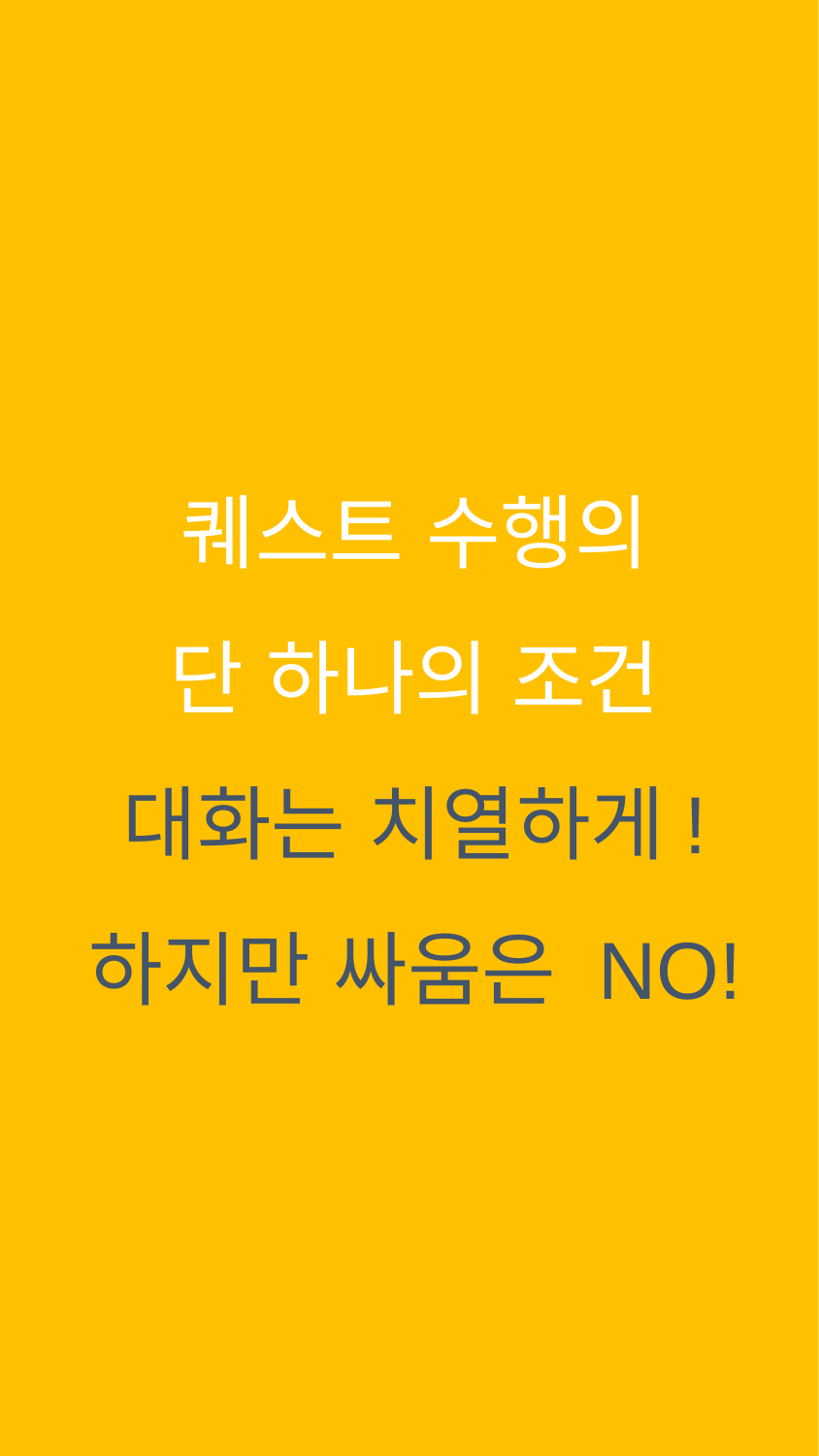

퀘스트 수행의
단 하나의 조건
대화는 치열하게!
하지만 싸움은 NO!